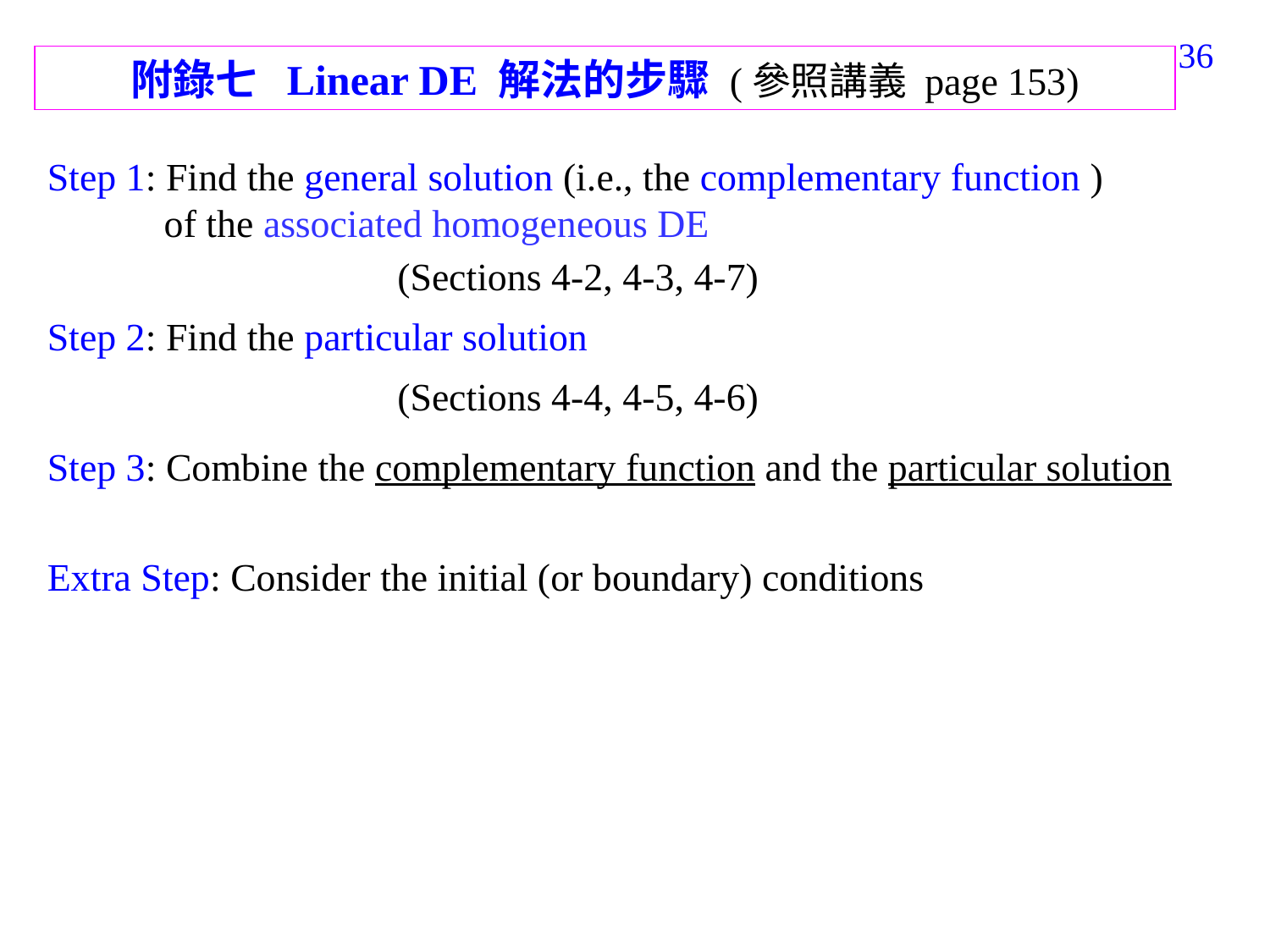

36
附錄七  Linear DE 解法的步驟 (參照講義 page 153)
Step 1: Find the general solution (i.e., the complementary function )
            of the associated homogeneous DE
(Sections 4-2, 4-3, 4-7)
Step 2: Find the particular solution
(Sections 4-4, 4-5, 4-6)
Step 3: Combine the complementary function and the particular solution
Extra Step: Consider the initial (or boundary) conditions